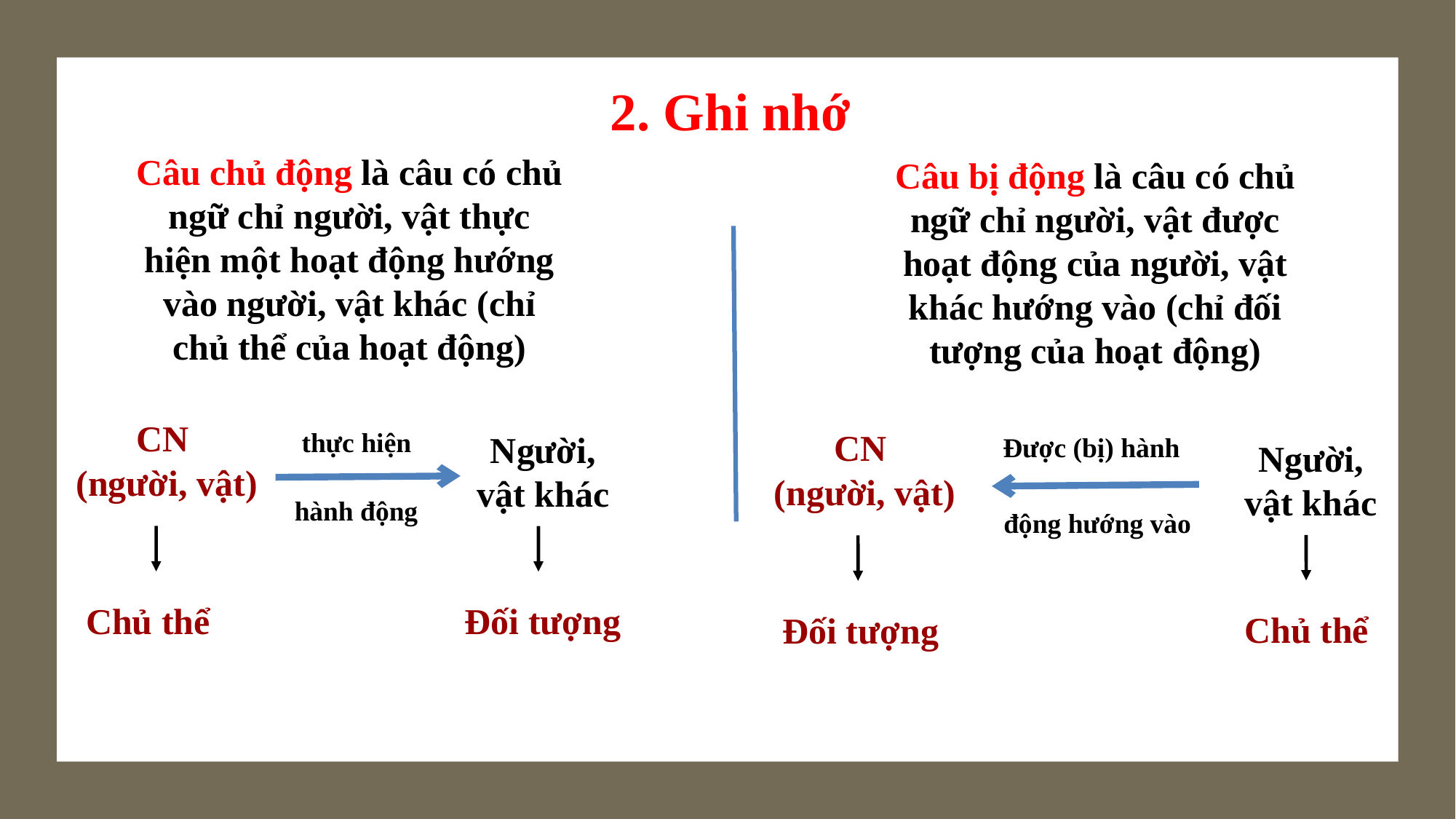

2. Ghi nhớ
Câu chủ động là câu có chủ ngữ chỉ người, vật thực hiện một hoạt động hướng vào người, vật khác (chỉ chủ thể của hoạt động)
Câu bị động là câu có chủ ngữ chỉ người, vật được hoạt động của người, vật khác hướng vào (chỉ đối tượng của hoạt động)
双击输入替换内容双击输入替换内容
thực hiện
Người, vật khác
CN
(người, vật)
Được (bị) hành

Người, vật khác
CN
(người, vật)
hành động
động hướng vào

Chủ thể
Đối tượng
Chủ thể
Đối tượng